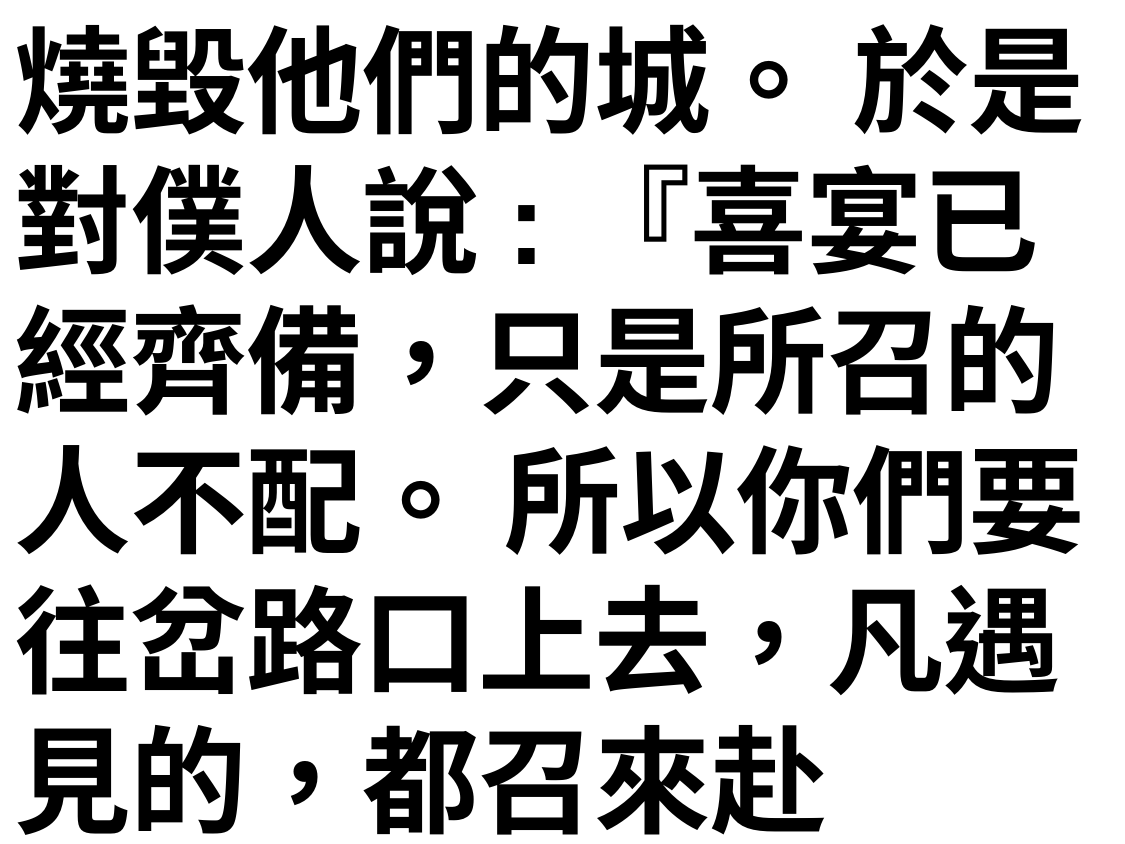

燒毀他們的城。 於是對僕人說:『喜宴已經齊備，只是所召的人不配。 所以你們要往岔路口上去，凡遇見的，都召來赴席。』